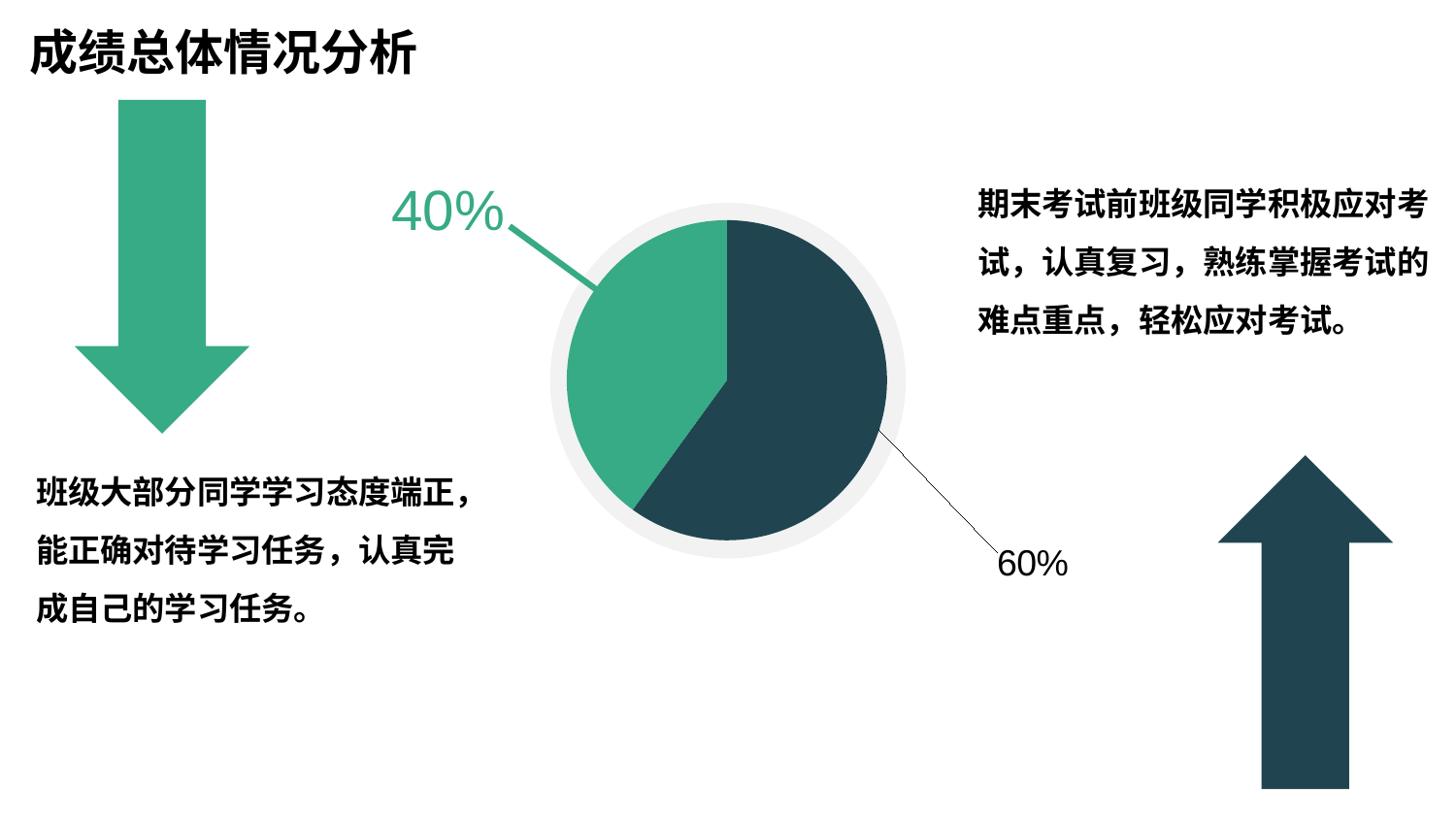

成绩总体情况分析

期末考试前班级同学积极应对考试，认真复习，熟练掌握考试的难点重点，轻松应对考试。
40%

### Chart

| Category | 销售额 |
|---|---|
| A | 0.6 |
| B | 0.4 |
班级大部分同学学习态度端正，能正确对待学习任务，认真完成自己的学习任务。

办公资源